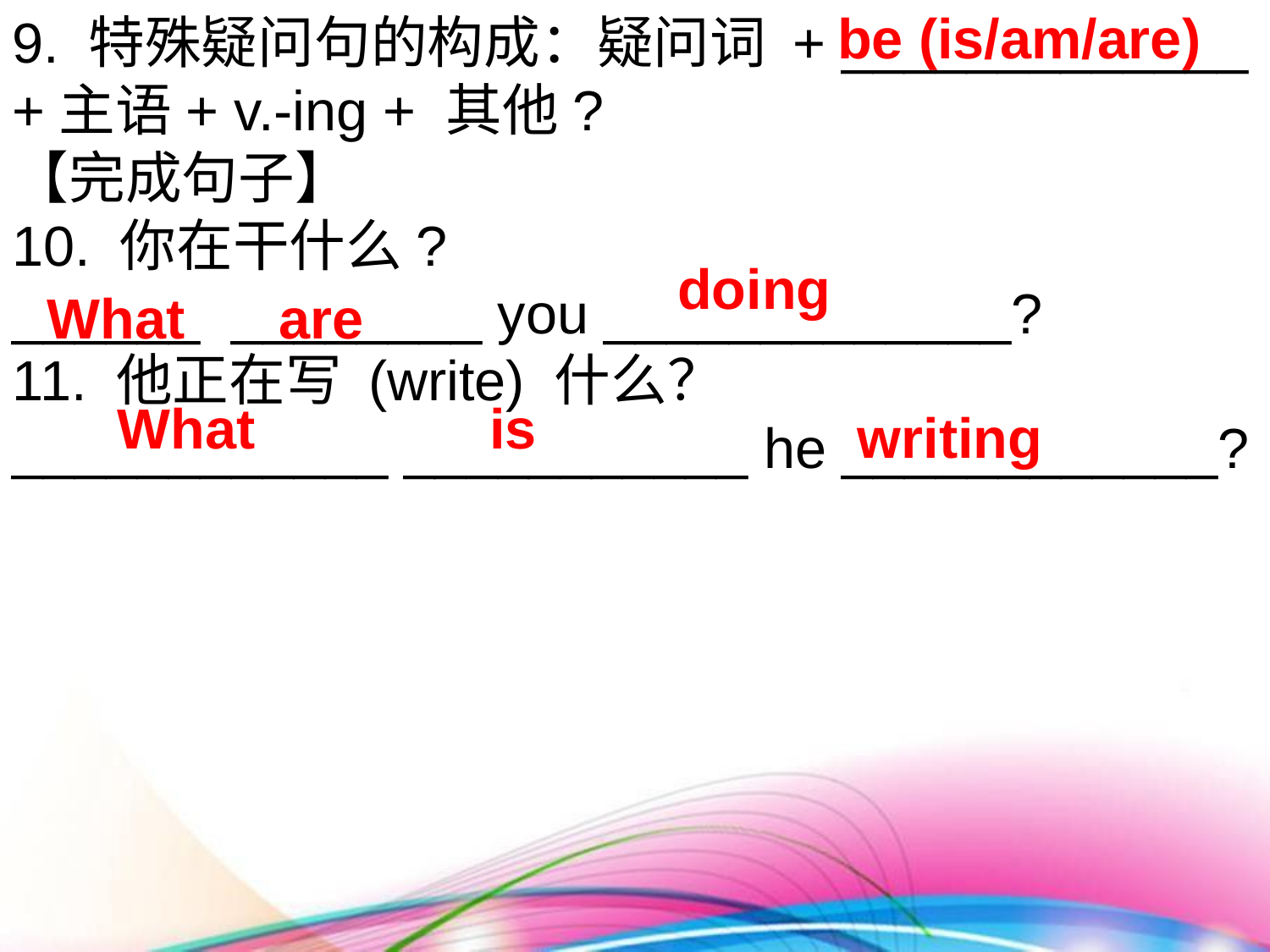

be (is/am/are)
9. 特殊疑问句的构成：疑问词 + _____________ +主语+ v.-ing + 其他?
【完成句子】
10. 你在干什么?
______  ________ you _____________?
11. 他正在写 (write) 什么？
____________ ___________ he ____________?
doing
What      are
What               is
writing